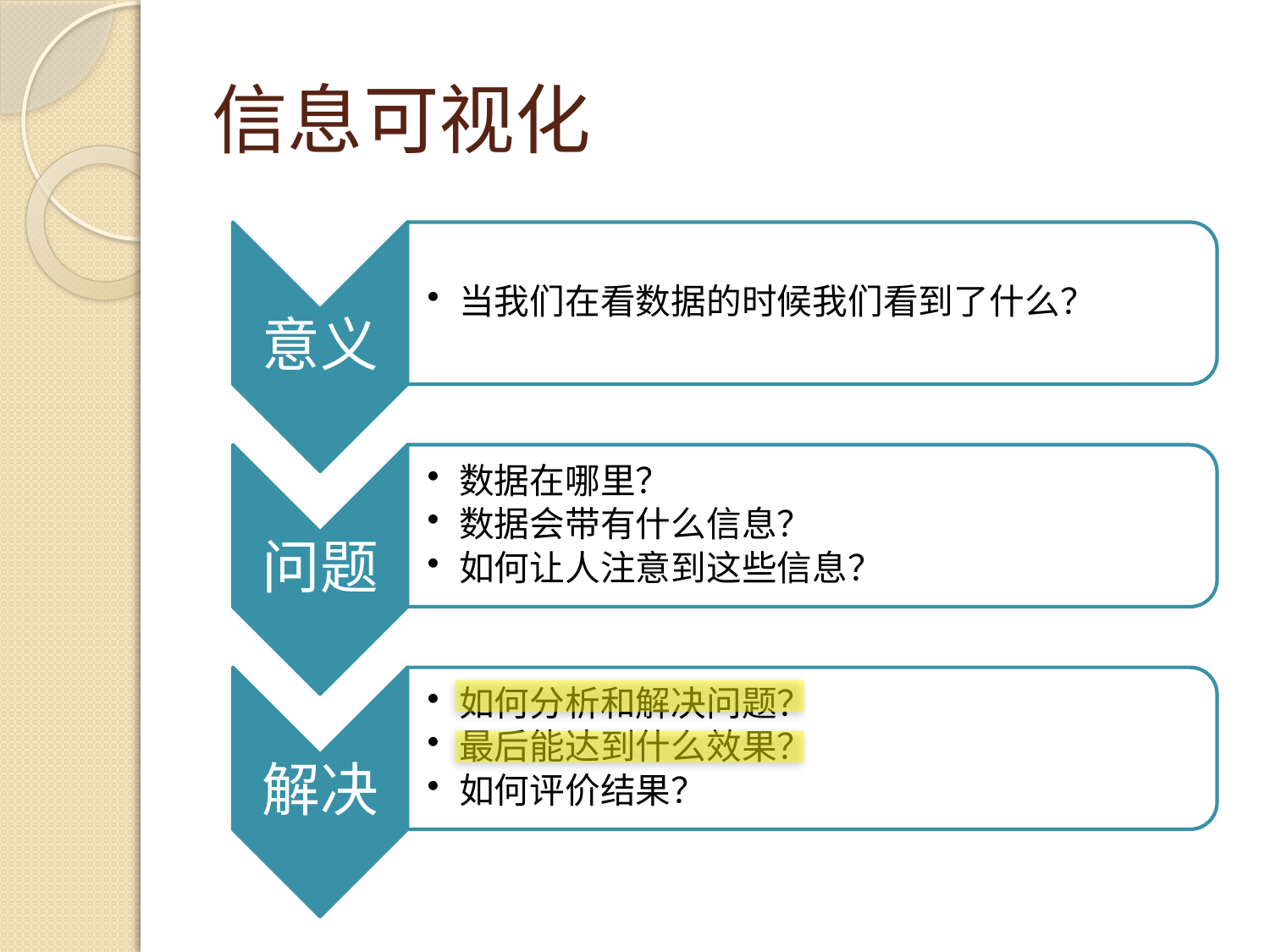

# 信息可视化
意义
当我们在看数据的时候我们看到了什么？
问题
数据在哪里？
数据会带有什么信息？
如何让人注意到这些信息？
解决
如何分析和解决问题？
最后能达到什么效果？
如何评价结果？